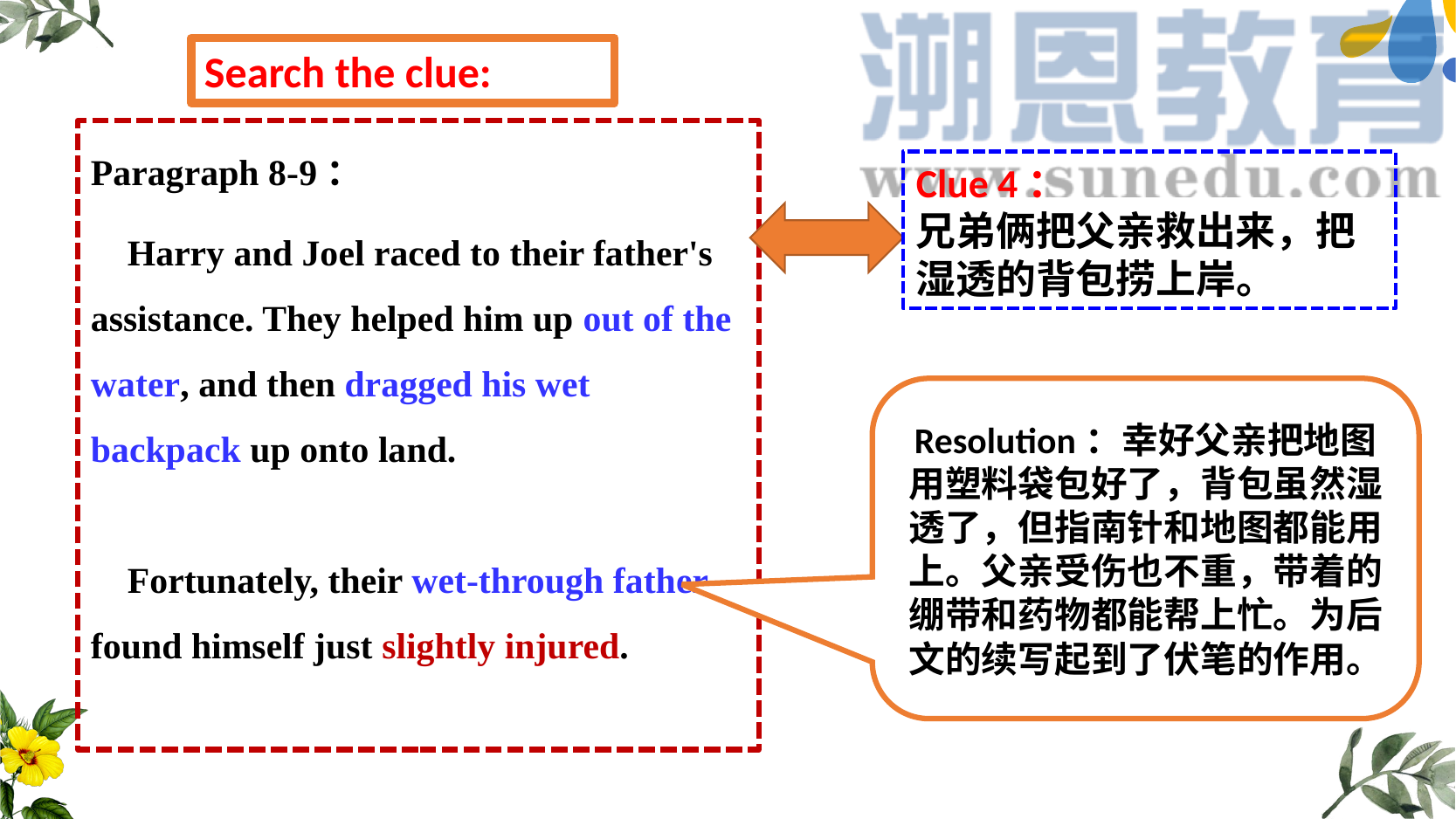

Search the clue:
Paragraph 8-9：
    Harry and Joel raced to their father's assistance. They helped him up out of the water, and then dragged his wet backpack up onto land.
    Fortunately, their wet-through father found himself just slightly injured.
Clue 4：
兄弟俩把父亲救出来，把湿透的背包捞上岸。

Resolution：幸好父亲把地图用塑料袋包好了，背包虽然湿透了，但指南针和地图都能用上。父亲受伤也不重，带着的绷带和药物都能帮上忙。为后文的续写起到了伏笔的作用。